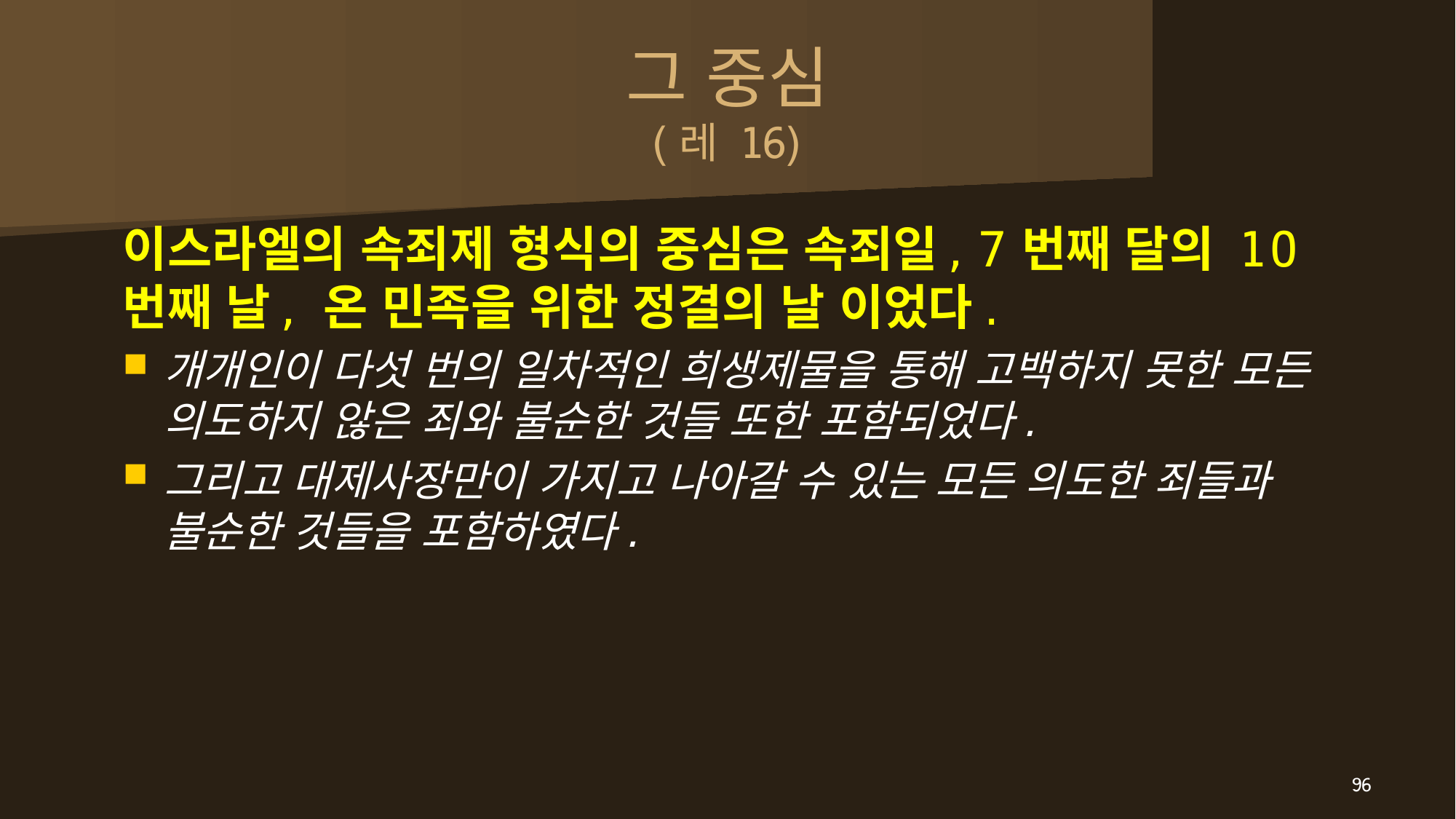

# 그 중심 (레 16)
이스라엘의 속죄제 형식의 중심은 속죄일, 7번째 달의 10번째 날, 온 민족을 위한 정결의 날 이었다.
개개인이 다섯 번의 일차적인 희생제물을 통해 고백하지 못한 모든 의도하지 않은 죄와 불순한 것들 또한 포함되었다.
그리고 대제사장만이 가지고 나아갈 수 있는 모든 의도한 죄들과 불순한 것들을 포함하였다.
96